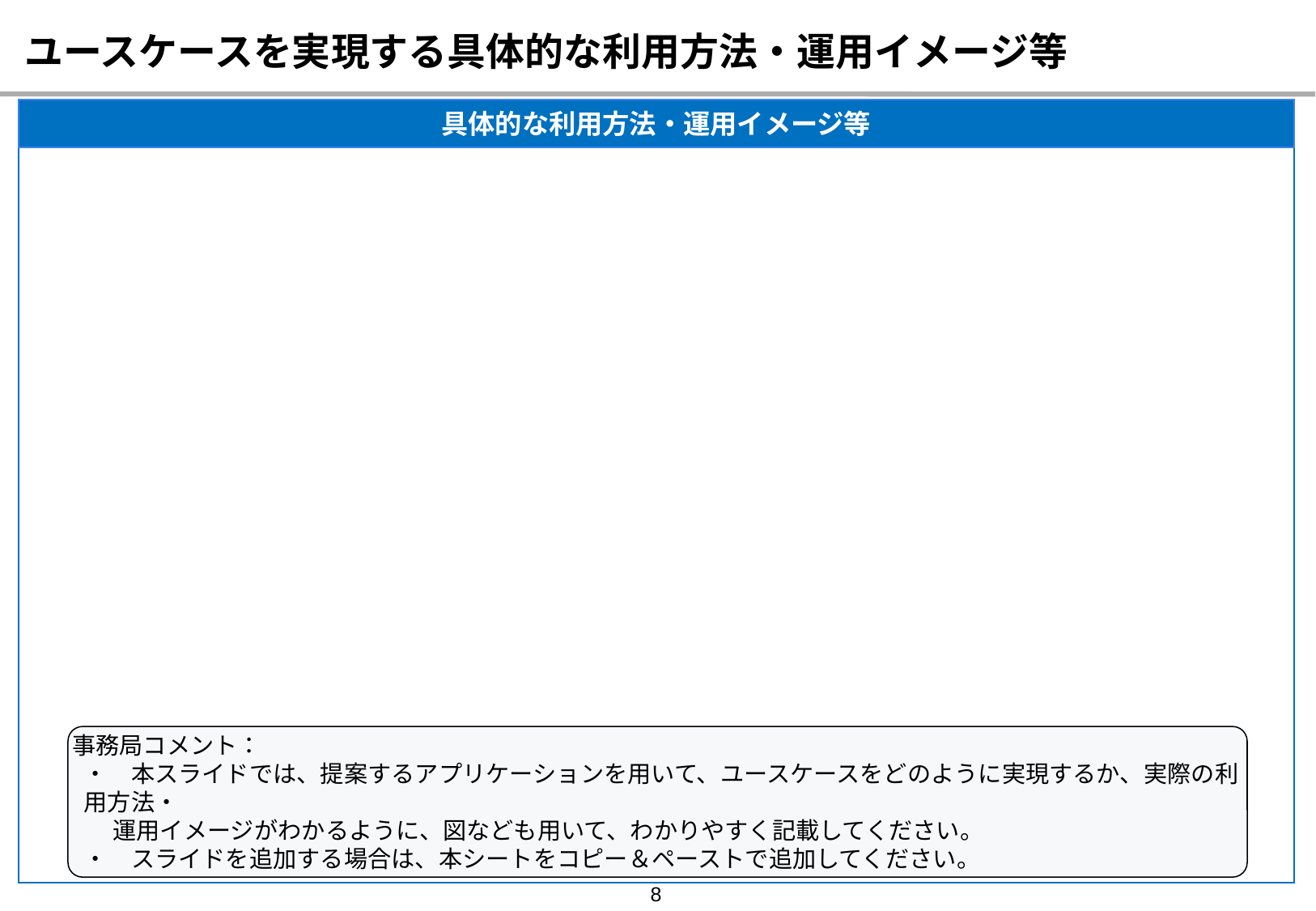

# ユースケースを実現する具体的な利用方法・運用イメージ等
具体的な利用方法・運用イメージ等

事務局コメント：
・　本スライドでは、提案するアプリケーションを用いて、ユースケースをどのように実現するか、実際の利用方法・
　 運用イメージがわかるように、図なども用いて、わかりやすく記載してください。
・　スライドを追加する場合は、本シートをコピー＆ペーストで追加してください。